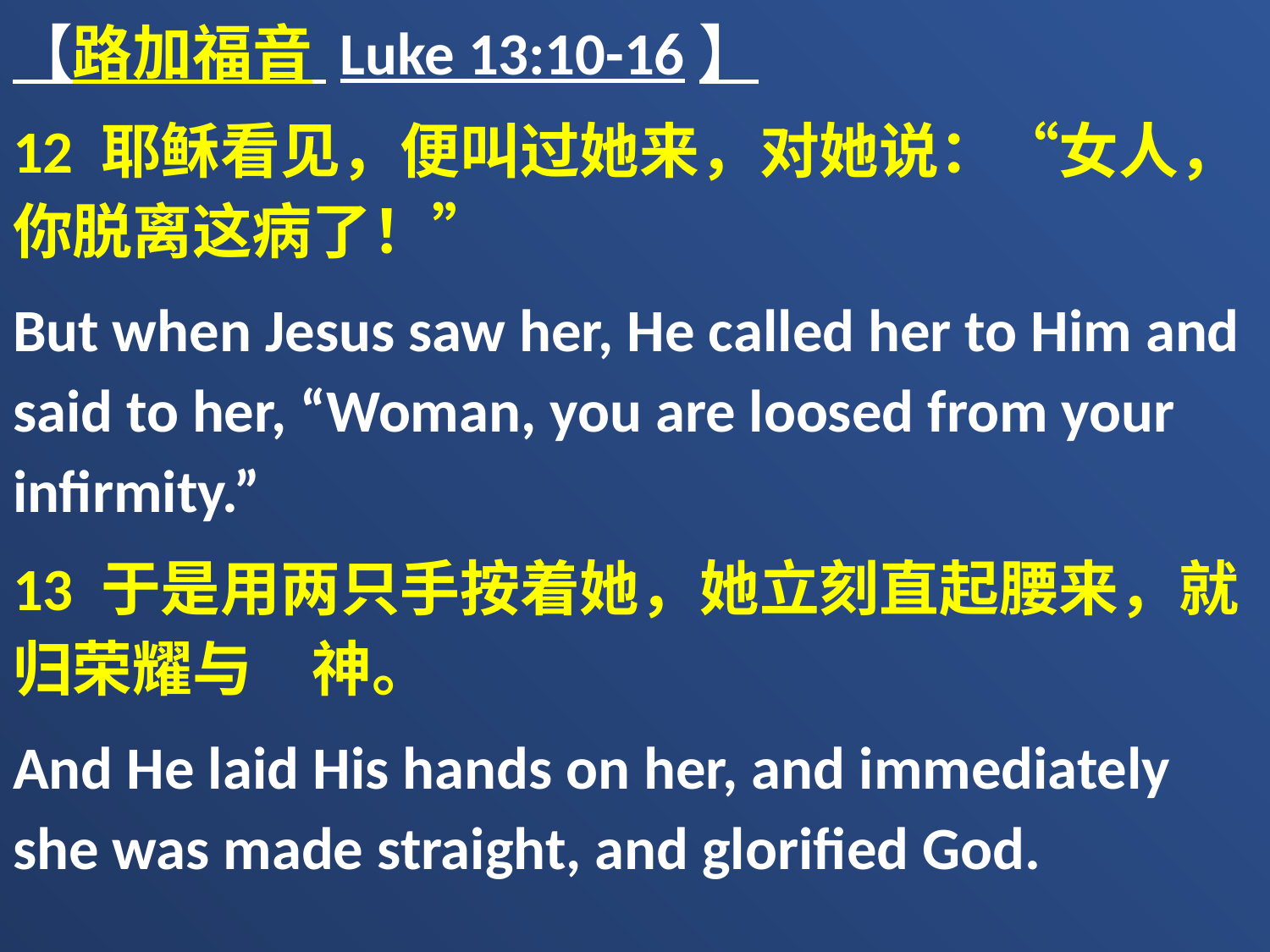

【路加福音 Luke 13:10-16】
12 耶稣看见，便叫过她来，对她说：“女人，你脱离这病了！”
But when Jesus saw her, He called her to Him and said to her, “Woman, you are loosed from your infirmity.”
13 于是用两只手按着她，她立刻直起腰来，就归荣耀与　神。
And He laid His hands on her, and immediately she was made straight, and glorified God.